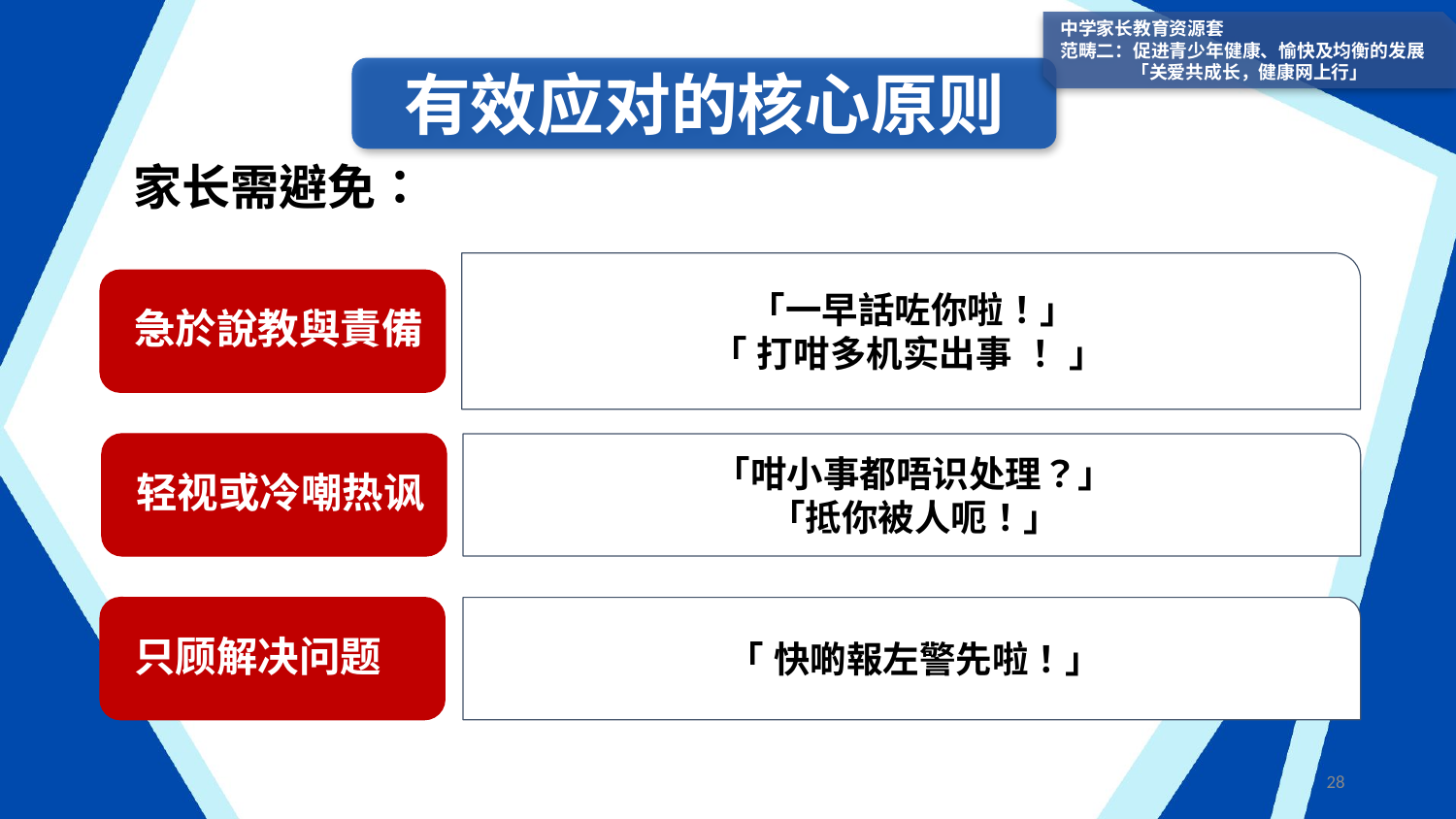

中学家长教育资源套
范畴二：促进青少年健康、愉快及均衡的发展
「关爱共成长，健康网上行」
有效应对的核心原则
家长需避免：
「一早話咗你啦！」
「 打咁多机实出事 ！ 」
急於說教與責備
轻视或冷嘲热讽
「咁小事都唔识处理？」
「抵你被人呃！」
只顾解决问题
「 快啲報左警先啦！」
28